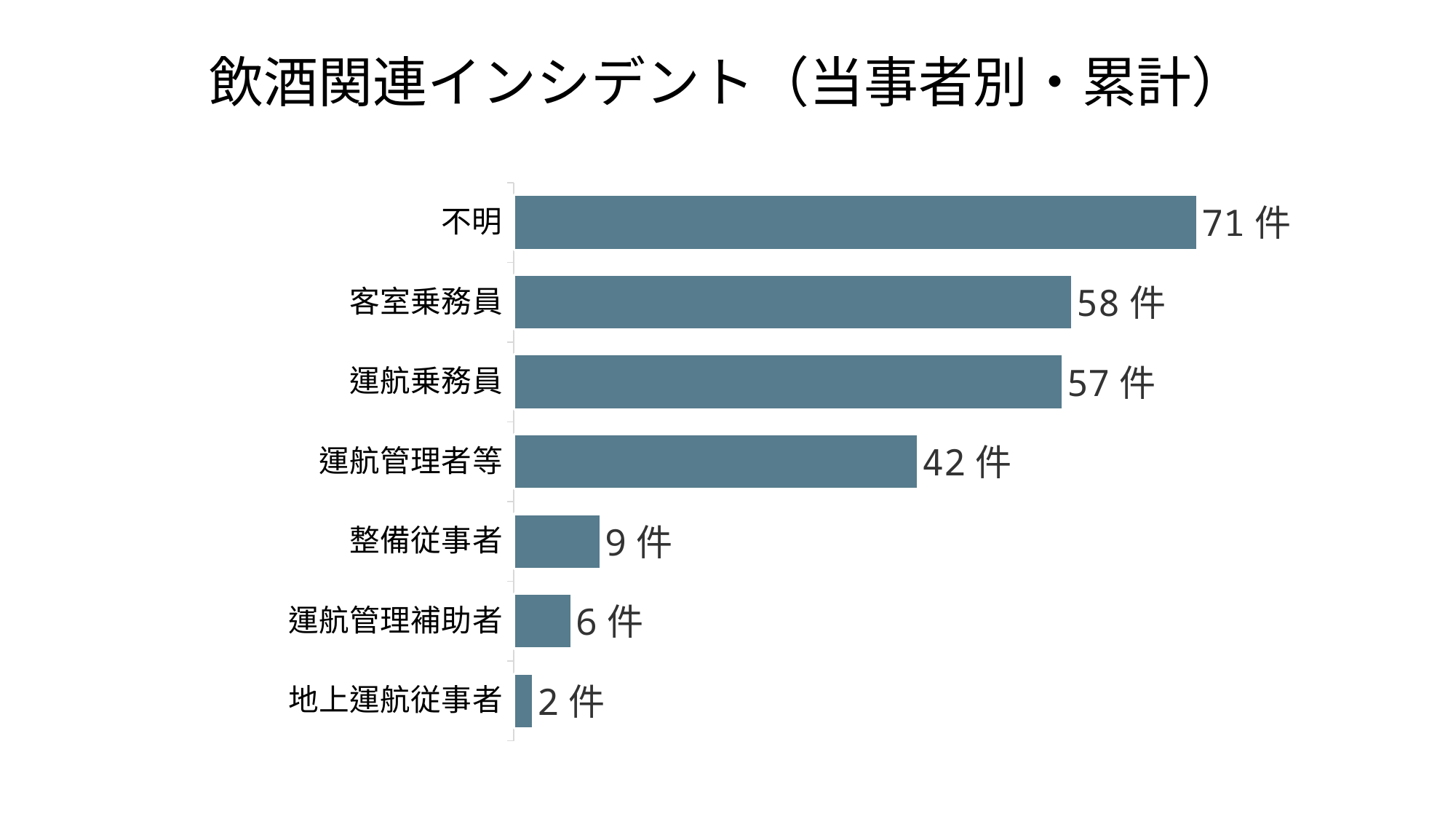

# 飲酒関連インシデント（当事者別・累計）

### Chart

| Category |  |
|---|---|
| 地上運航従事者 | 2.0 |
| 運航管理補助者 | 6.0 |
| 整備従事者 | 9.0 |
| 運航管理者等 | 42.0 |
| 運航乗務員 | 57.0 |
| 客室乗務員 | 58.0 |
| 不明 | 71.0 |